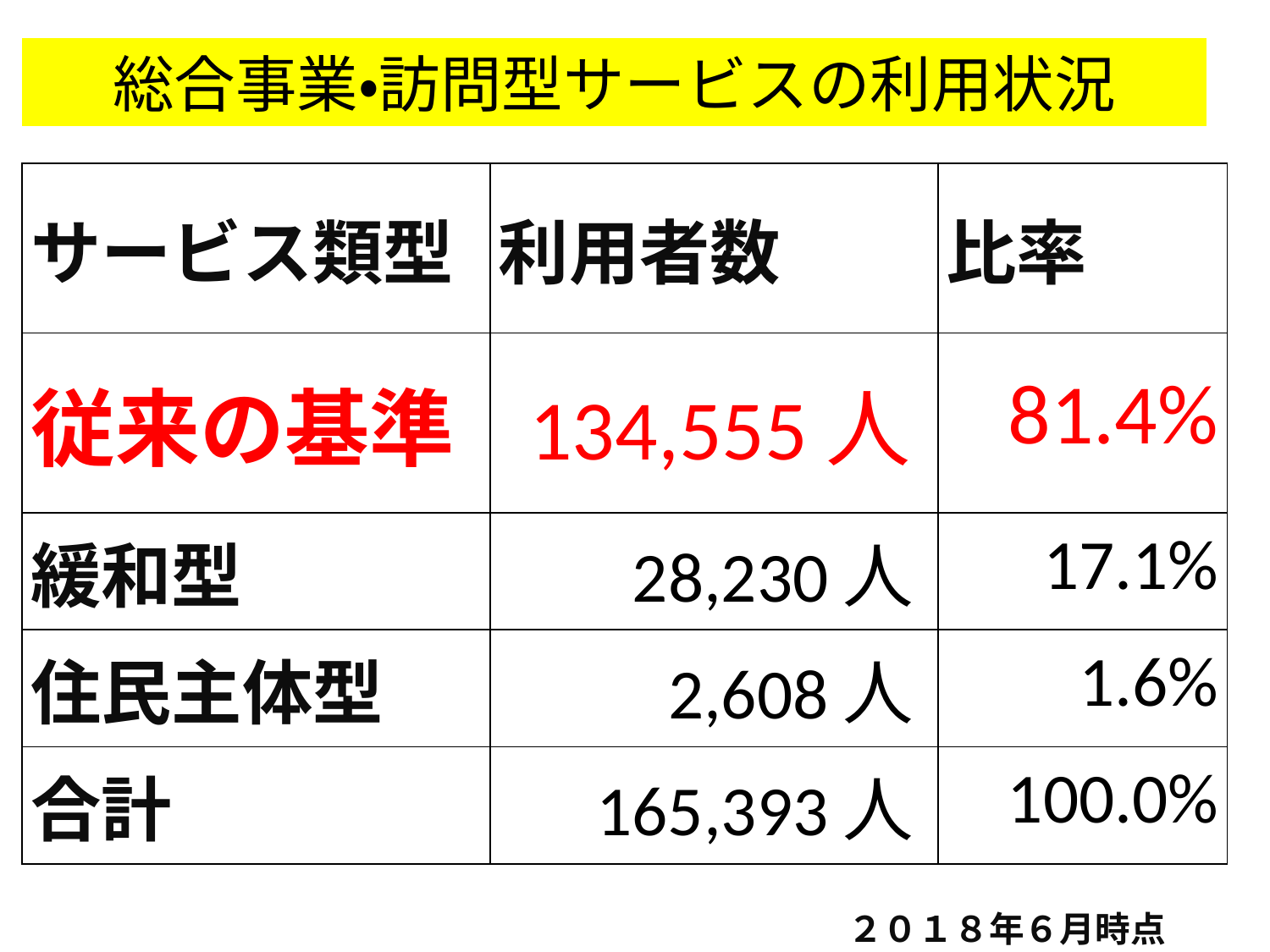

# 総合事業・訪問型サービスの利用状況
| サービス類型 | 利用者数 | 比率 |
| --- | --- | --- |
| 従来の基準 | 134,555人 | 81.4% |
| 緩和型 | 28,230人 | 17.1% |
| 住民主体型 | 2,608人 | 1.6% |
| 合計 | 165,393人 | 100.0% |
２０１８年６月時点